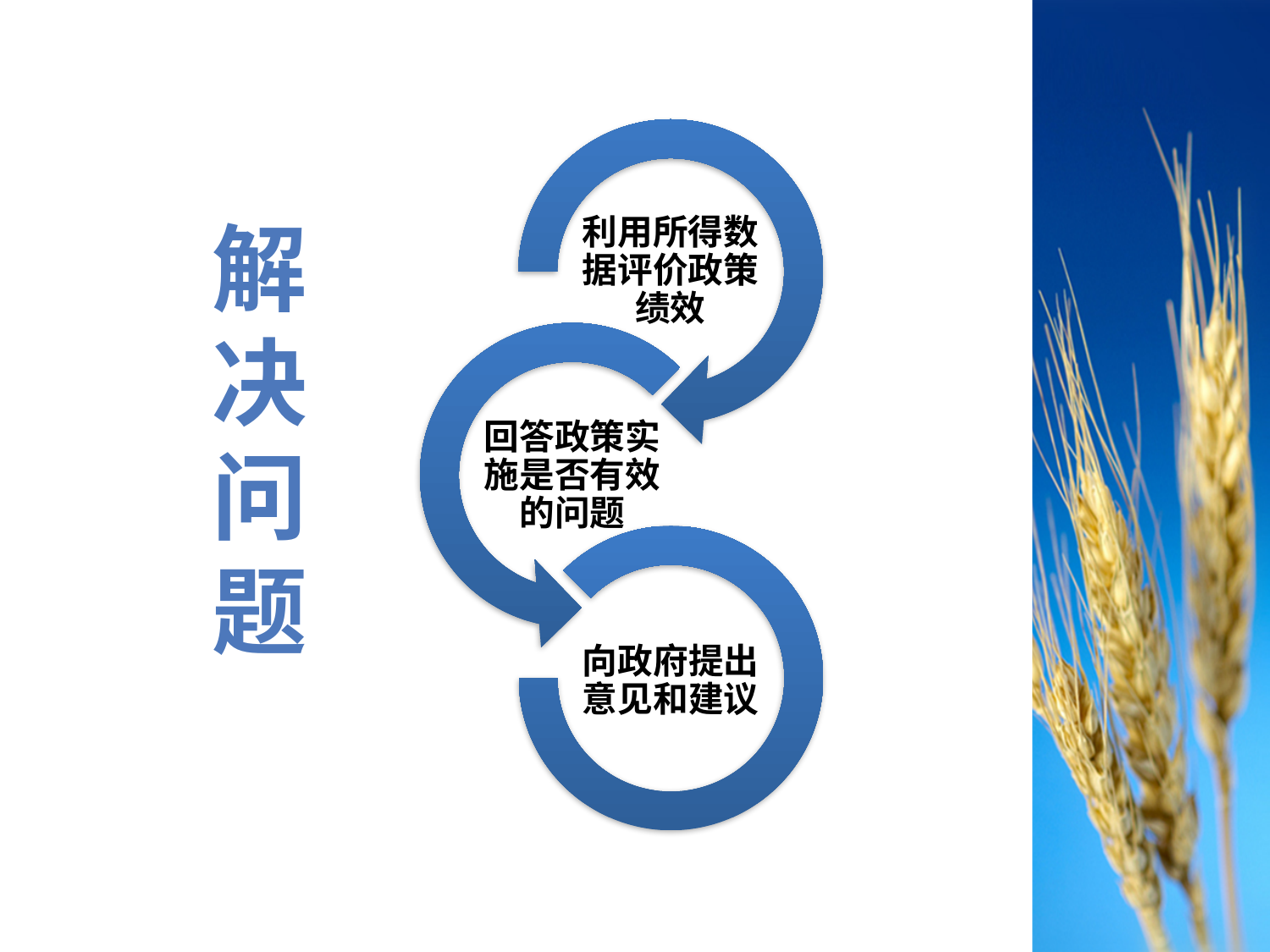

利用所得数据评价政策绩效
回答政策实施是否有效的问题
向政府提出意见和建议
解
决
问
题